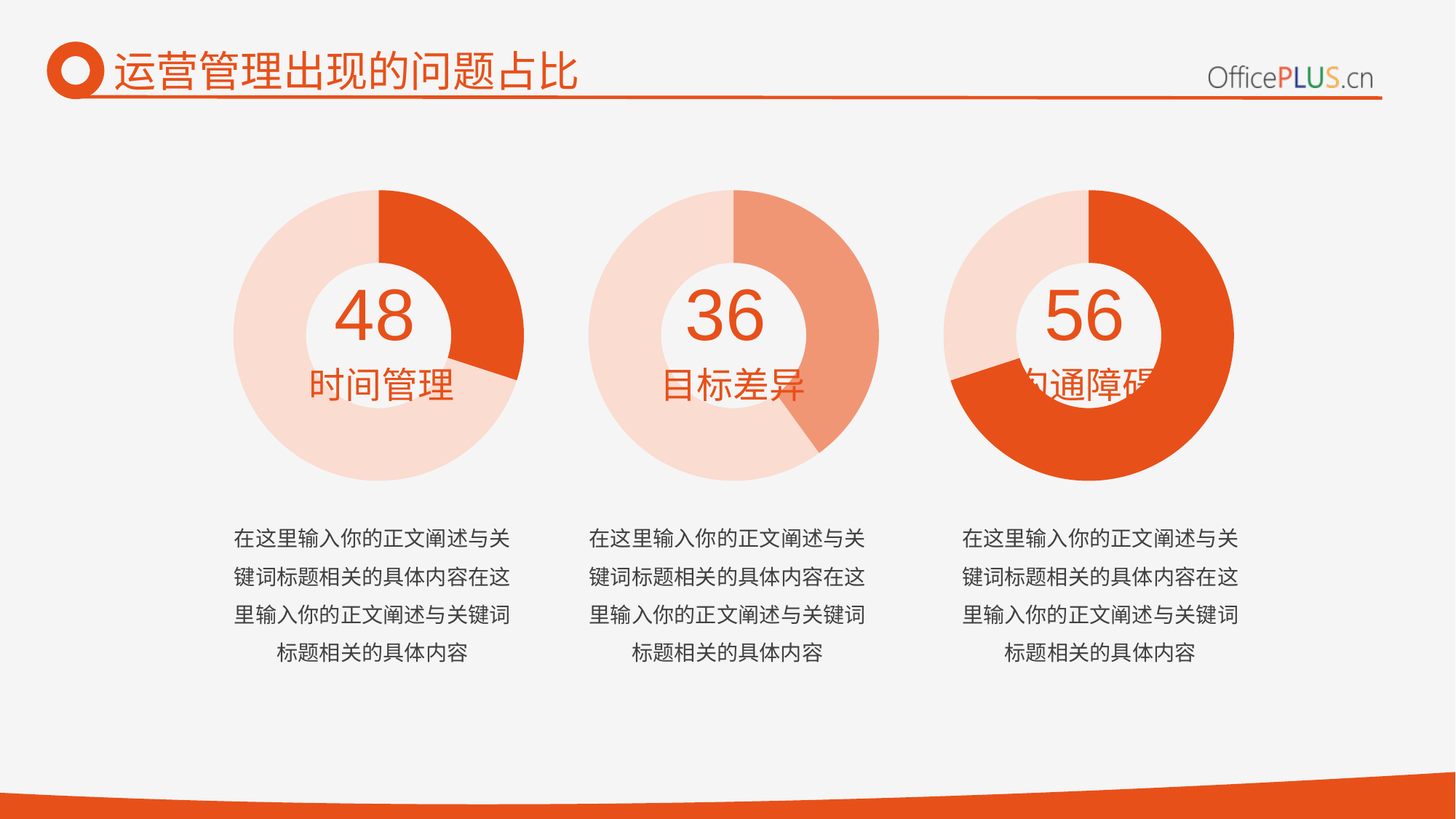

# 运营管理出现的问题占比

### Chart

| Category | 列1 |
|---|---|
| A | 30.0 |
| B | 70.0 |

### Chart

| Category | 列1 |
|---|---|
| A | 40.0 |
| B | 60.0 |

### Chart

| Category | 列1 |
|---|---|
| A | 70.0 |
| B | 30.0 |
48
36
56
时间管理
目标差异
沟通障碍
在这里输入你的正文阐述与关键词标题相关的具体内容在这里输入你的正文阐述与关键词标题相关的具体内容
在这里输入你的正文阐述与关键词标题相关的具体内容在这里输入你的正文阐述与关键词标题相关的具体内容
在这里输入你的正文阐述与关键词标题相关的具体内容在这里输入你的正文阐述与关键词标题相关的具体内容